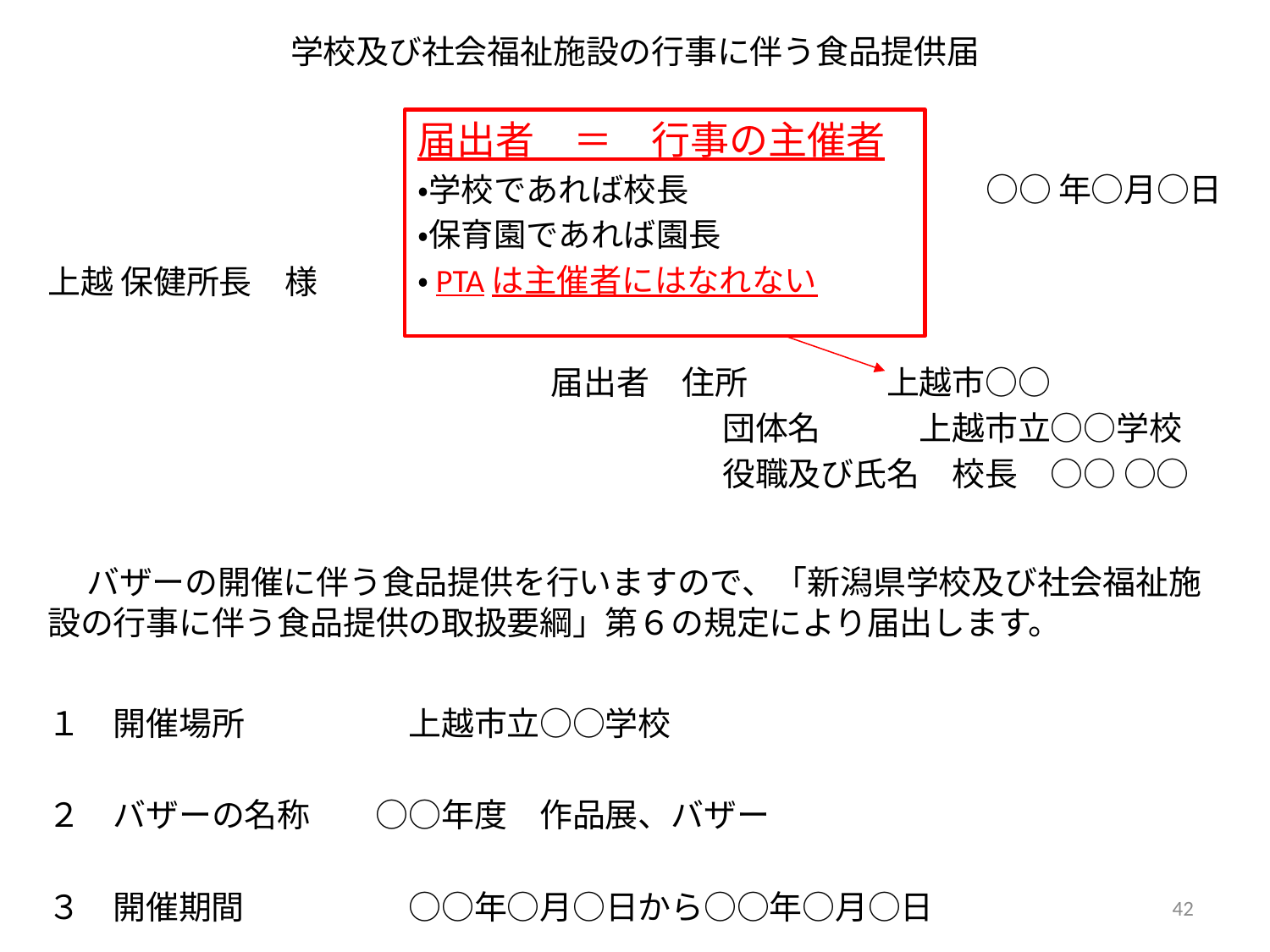

学校及び社会福祉施設の行事に伴う食品提供届

○○年○月○日

上越 保健所長　様

届出者　住所　　　　 上越市○○
　　　　　 団体名　　　上越市立○○学校
　　　　　 役職及び氏名　校長　○○ ○○

　バザーの開催に伴う食品提供を行いますので、「新潟県学校及び社会福祉施設の行事に伴う食品提供の取扱要綱」第６の規定により届出します。

１　開催場所　　　　　上越市立○○学校

２　バザーの名称　　○○年度　作品展、バザー

３　開催期間　　　　　○○年○月○日から○○年○月○日
届出者　＝　行事の主催者
・学校であれば校長
・保育園であれば園長
・PTAは主催者にはなれない
42